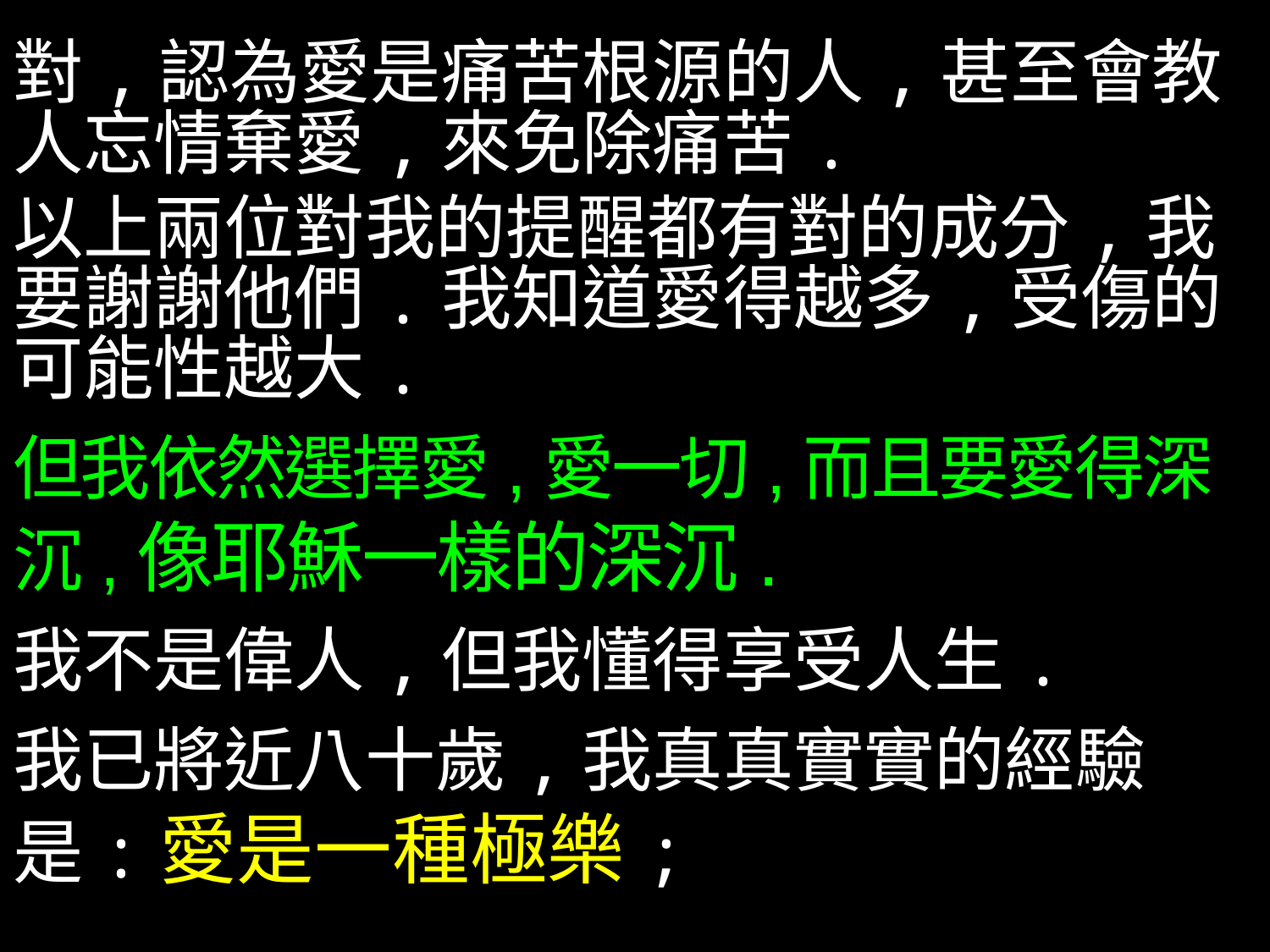

對,認為愛是痛苦根源的人,甚至會教人忘情棄愛,來免除痛苦.
以上兩位對我的提醒都有對的成分,我要謝謝他們.我知道愛得越多,受傷的可能性越大.
但我依然選擇愛,愛一切,而且要愛得深沉,像耶穌一樣的深沉.
我不是偉人,但我懂得享受人生.
我已將近八十歲,我真真實實的經驗是:愛是一種極樂;